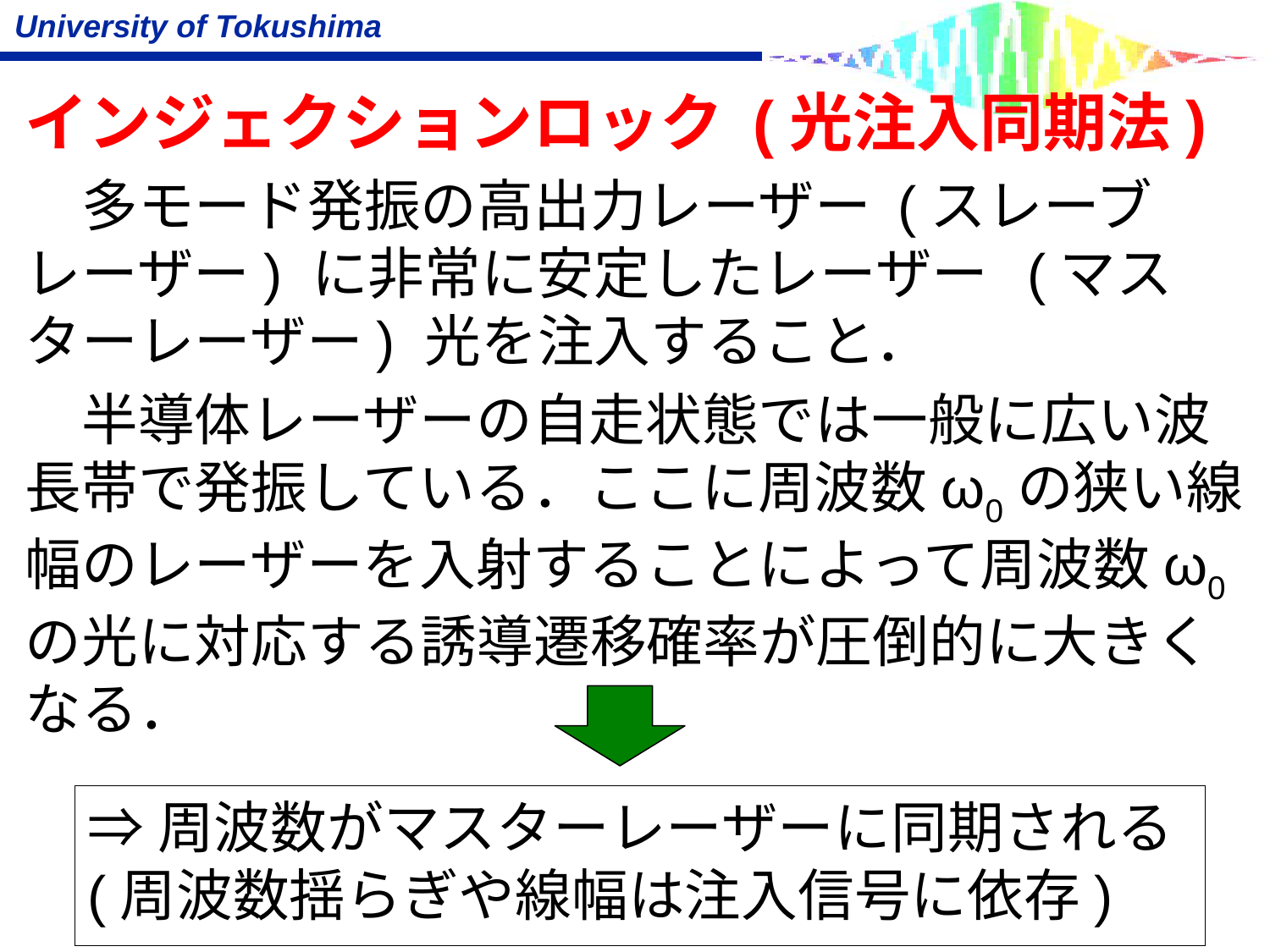

インジェクションロック (光注入同期法)
　多モード発振の高出力レーザー (スレーブレーザー) に非常に安定したレーザー  (マスターレーザー) 光を注入すること．
　半導体レーザーの自走状態では一般に広い波長帯で発振している．ここに周波数ω0の狭い線幅のレーザーを入射することによって周波数ω0の光に対応する誘導遷移確率が圧倒的に大きくなる．

⇒周波数がマスターレーザーに同期される (周波数揺らぎや線幅は注入信号に依存)